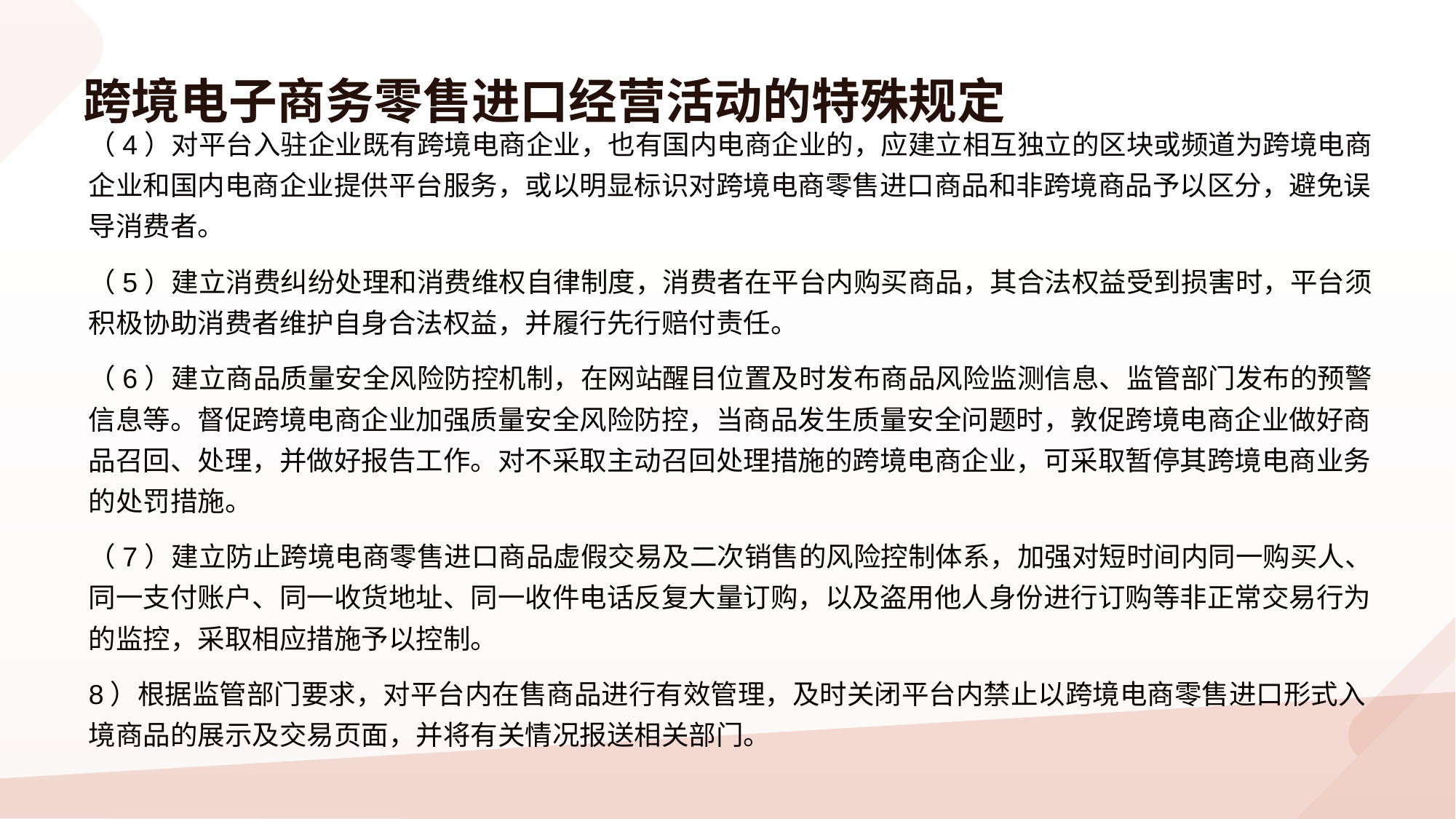

# 跨境电子商务零售进口经营活动的特殊规定
（4）对平台入驻企业既有跨境电商企业，也有国内电商企业的，应建立相互独立的区块或频道为跨境电商企业和国内电商企业提供平台服务，或以明显标识对跨境电商零售进口商品和非跨境商品予以区分，避免误导消费者。
（5）建立消费纠纷处理和消费维权自律制度，消费者在平台内购买商品，其合法权益受到损害时，平台须积极协助消费者维护自身合法权益，并履行先行赔付责任。
（6）建立商品质量安全风险防控机制，在网站醒目位置及时发布商品风险监测信息、监管部门发布的预警信息等。督促跨境电商企业加强质量安全风险防控，当商品发生质量安全问题时，敦促跨境电商企业做好商品召回、处理，并做好报告工作。对不采取主动召回处理措施的跨境电商企业，可采取暂停其跨境电商业务的处罚措施。
（7）建立防止跨境电商零售进口商品虚假交易及二次销售的风险控制体系，加强对短时间内同一购买人、同一支付账户、同一收货地址、同一收件电话反复大量订购，以及盗用他人身份进行订购等非正常交易行为的监控，采取相应措施予以控制。
8）根据监管部门要求，对平台内在售商品进行有效管理，及时关闭平台内禁止以跨境电商零售进口形式入境商品的展示及交易页面，并将有关情况报送相关部门。